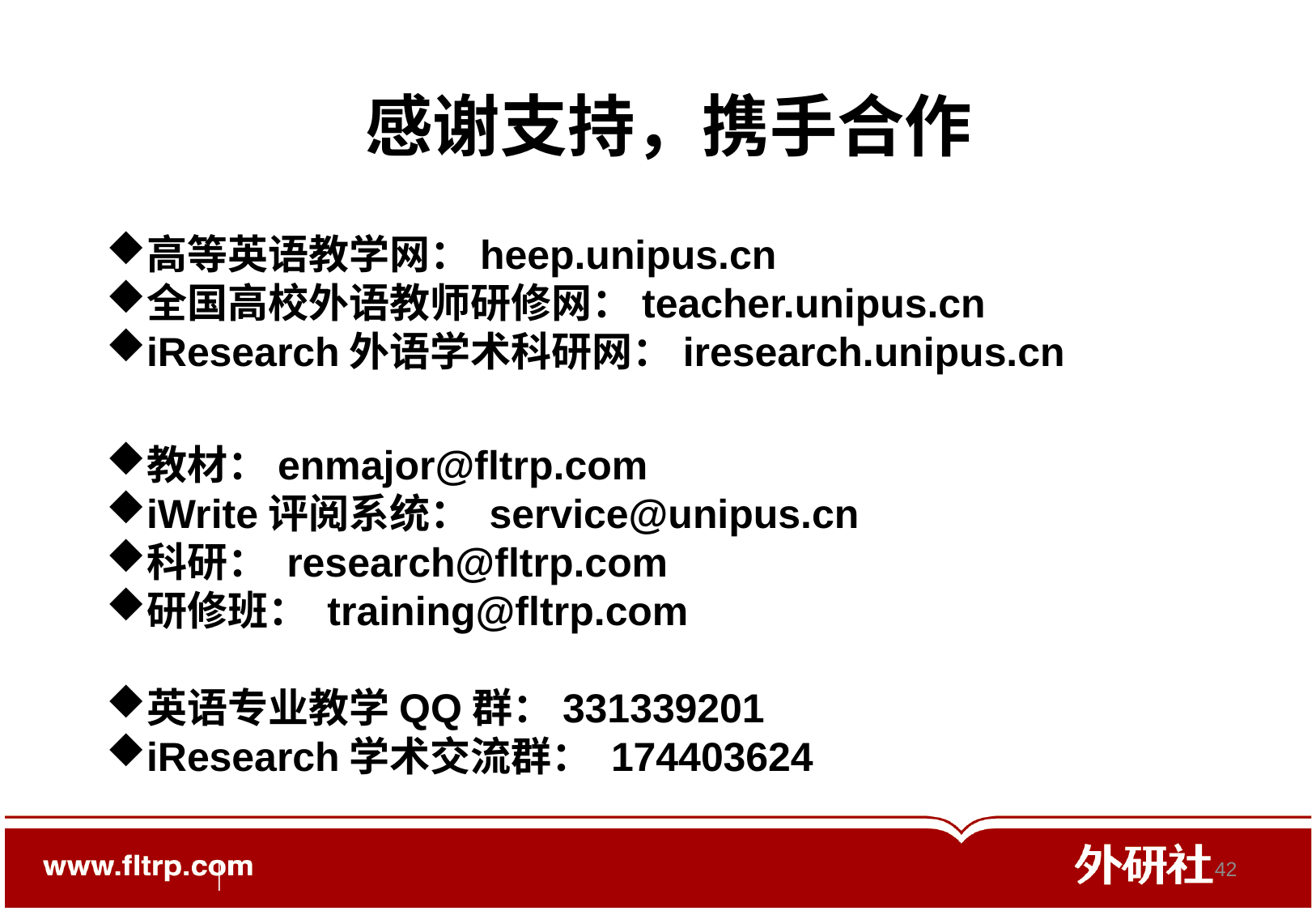

感谢支持，携手合作

高等英语教学网：heep.unipus.cn
全国高校外语教师研修网：teacher.unipus.cn
iResearch外语学术科研网：iresearch.unipus.cn

教材：enmajor@fltrp.com
iWrite评阅系统： service@unipus.cn
科研： research@fltrp.com
研修班： training@fltrp.com

英语专业教学QQ群：331339201
iResearch学术交流群： 174403624
42